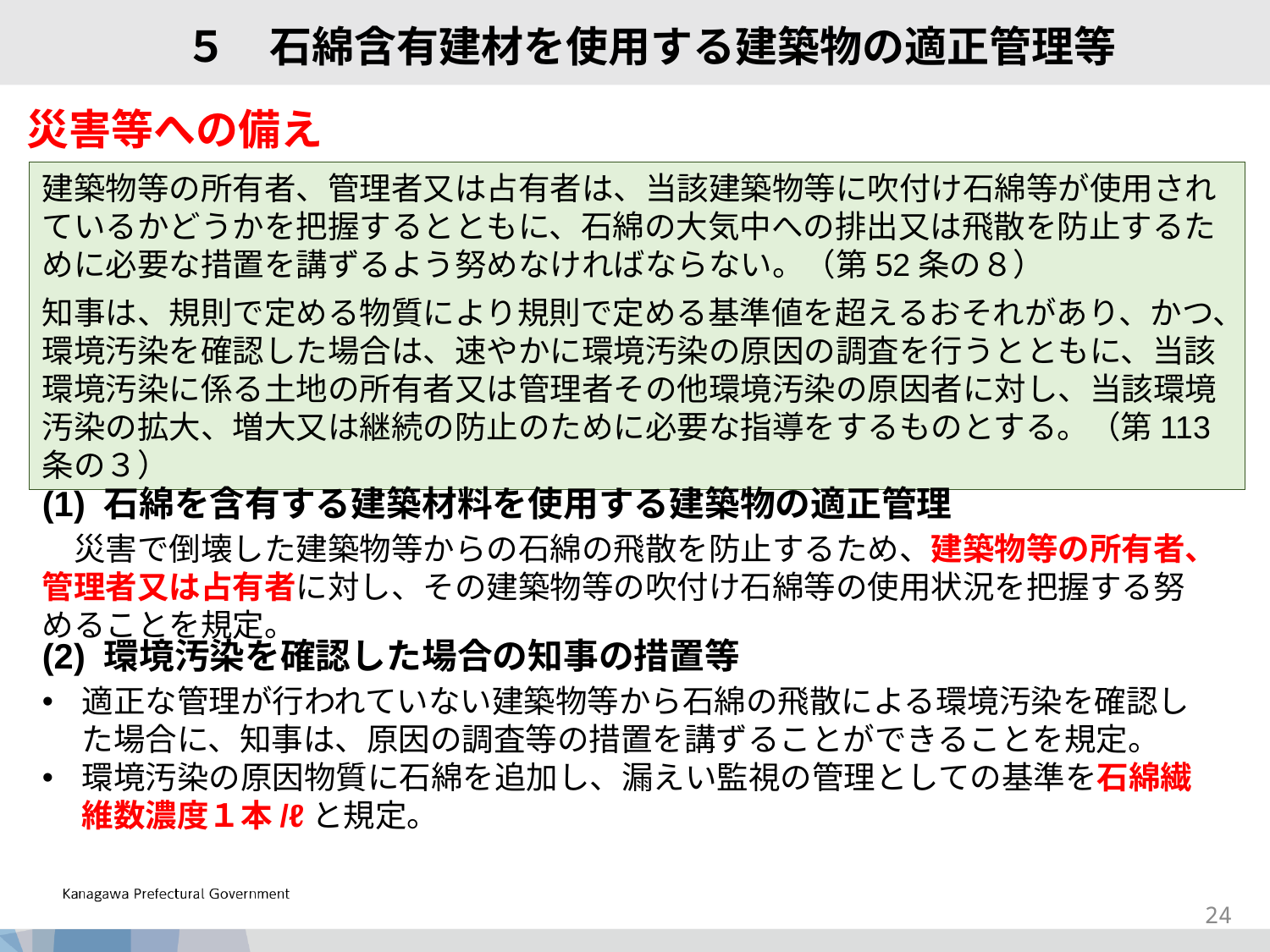

５　石綿含有建材を使用する建築物の適正管理等
災害等への備え
建築物等の所有者、管理者又は占有者は、当該建築物等に吹付け石綿等が使用されているかどうかを把握するとともに、石綿の大気中への排出又は飛散を防止するために必要な措置を講ずるよう努めなければならない。（第52条の８）
知事は、規則で定める物質により規則で定める基準値を超えるおそれがあり、かつ、環境汚染を確認した場合は、速やかに環境汚染の原因の調査を行うとともに、当該環境汚染に係る土地の所有者又は管理者その他環境汚染の原因者に対し、当該環境汚染の拡大、増大又は継続の防止のために必要な指導をするものとする。（第113条の３）
(1) 石綿を含有する建築材料を使用する建築物の適正管理
　災害で倒壊した建築物等からの石綿の飛散を防止するため、建築物等の所有者、管理者又は占有者に対し、その建築物等の吹付け石綿等の使用状況を把握する努めることを規定。
(2) 環境汚染を確認した場合の知事の措置等
適正な管理が行われていない建築物等から石綿の飛散による環境汚染を確認した場合に、知事は、原因の調査等の措置を講ずることができることを規定。
環境汚染の原因物質に石綿を追加し、漏えい監視の管理としての基準を石綿繊維数濃度１本/ℓと規定。
24